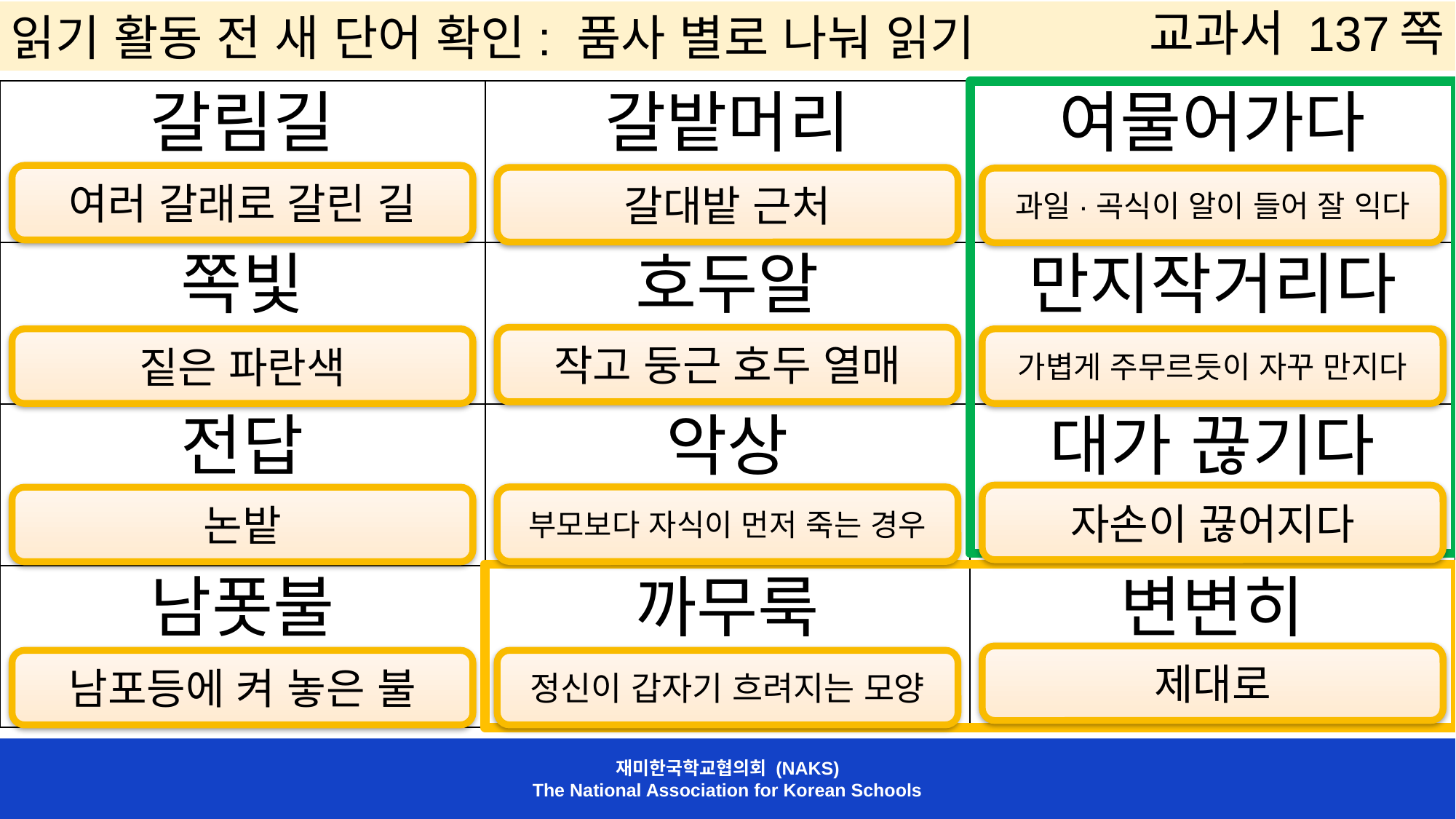

읽기 활동 전 새 단어 확인: 품사 별로 나눠 읽기
교과서 137쪽
| 갈림길 | 갈밭머리 | 여물어가다 |
| --- | --- | --- |
| 쪽빛 | 호두알 | 만지작거리다 |
| 전답 | 악상 | 대가 끊기다 |
| 남폿불 | 까무룩 | 변변히 |

여러 갈래로 갈린 길
갈대밭 근처
과일·곡식이 알이 들어 잘 익다
작고 둥근 호두 열매
짙은 파란색
가볍게 주무르듯이 자꾸 만지다
자손이 끊어지다
부모보다 자식이 먼저 죽는 경우
논밭

제대로
남포등에 켜 놓은 불
정신이 갑자기 흐려지는 모양
재미한국학교협의회 (NAKS)
The National Association for Korean Schools